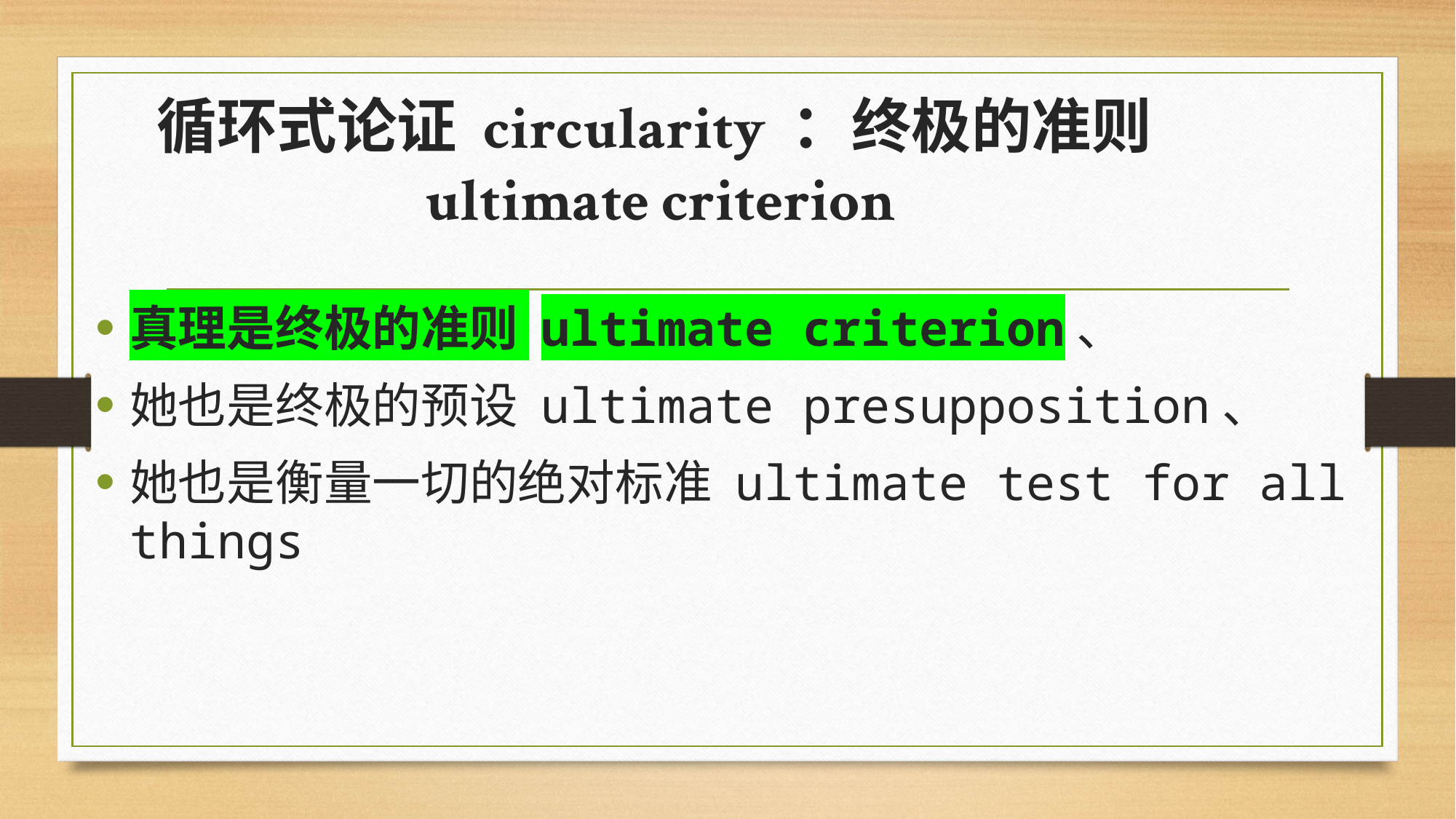

# 循环式论证 circularity ：终极的准则ultimate criterion
真理是终极的准则 ultimate criterion、
她也是终极的预设 ultimate presupposition、
她也是衡量一切的绝对标准 ultimate test for all things